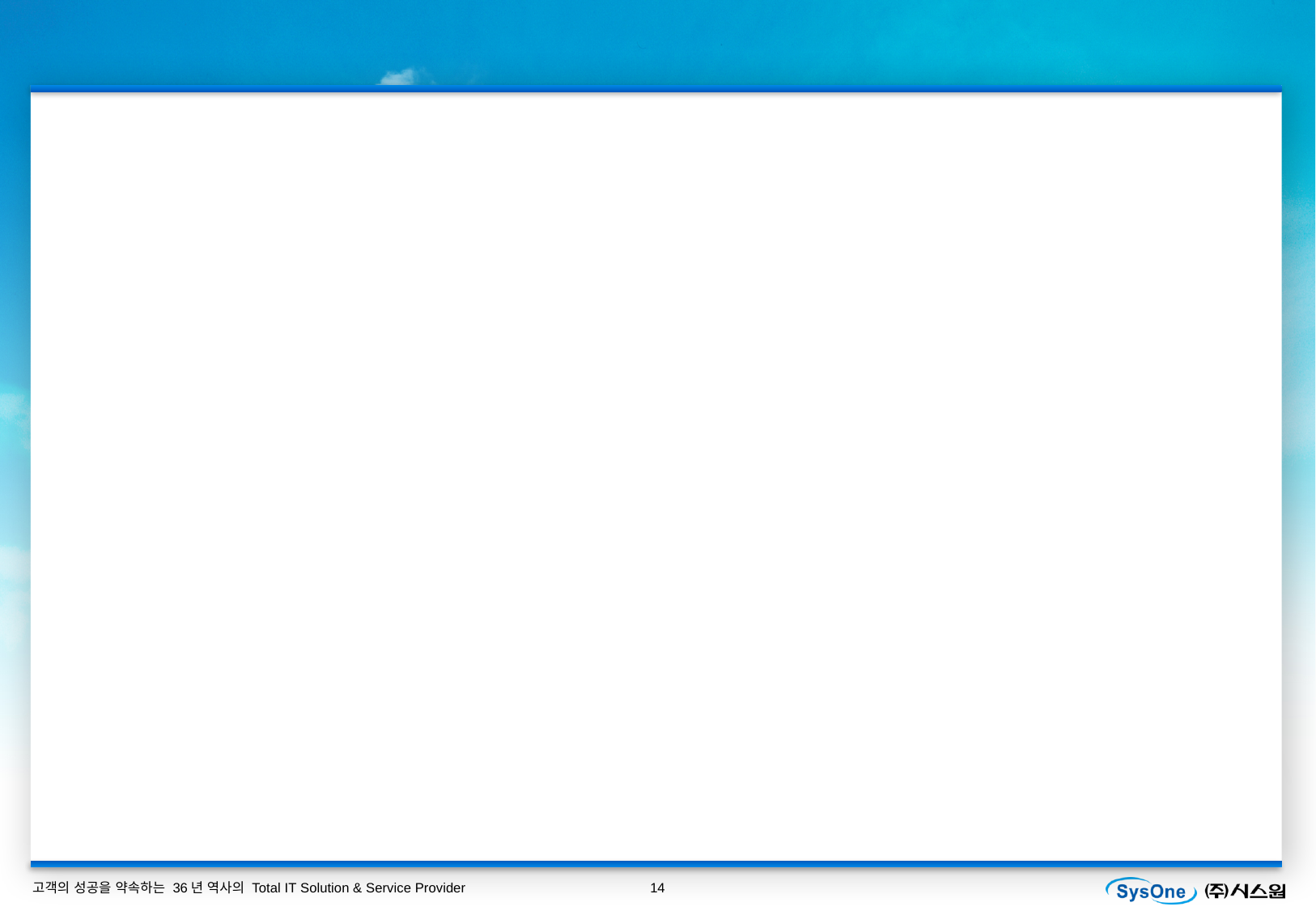

제조사 및 모델 변경
보안관제 : 싸이버원,SK인포섹
보안관제 : 지원범위 세부사항 입력(소개자료)
취약점진단 : 서버 ,URL , 모의해킹(컨설팅)
시큐어원 : 시만텍 총판
고민.랜섬웨어 : 방안 , 백신제품
고민.보안서비스…두장 만들기.